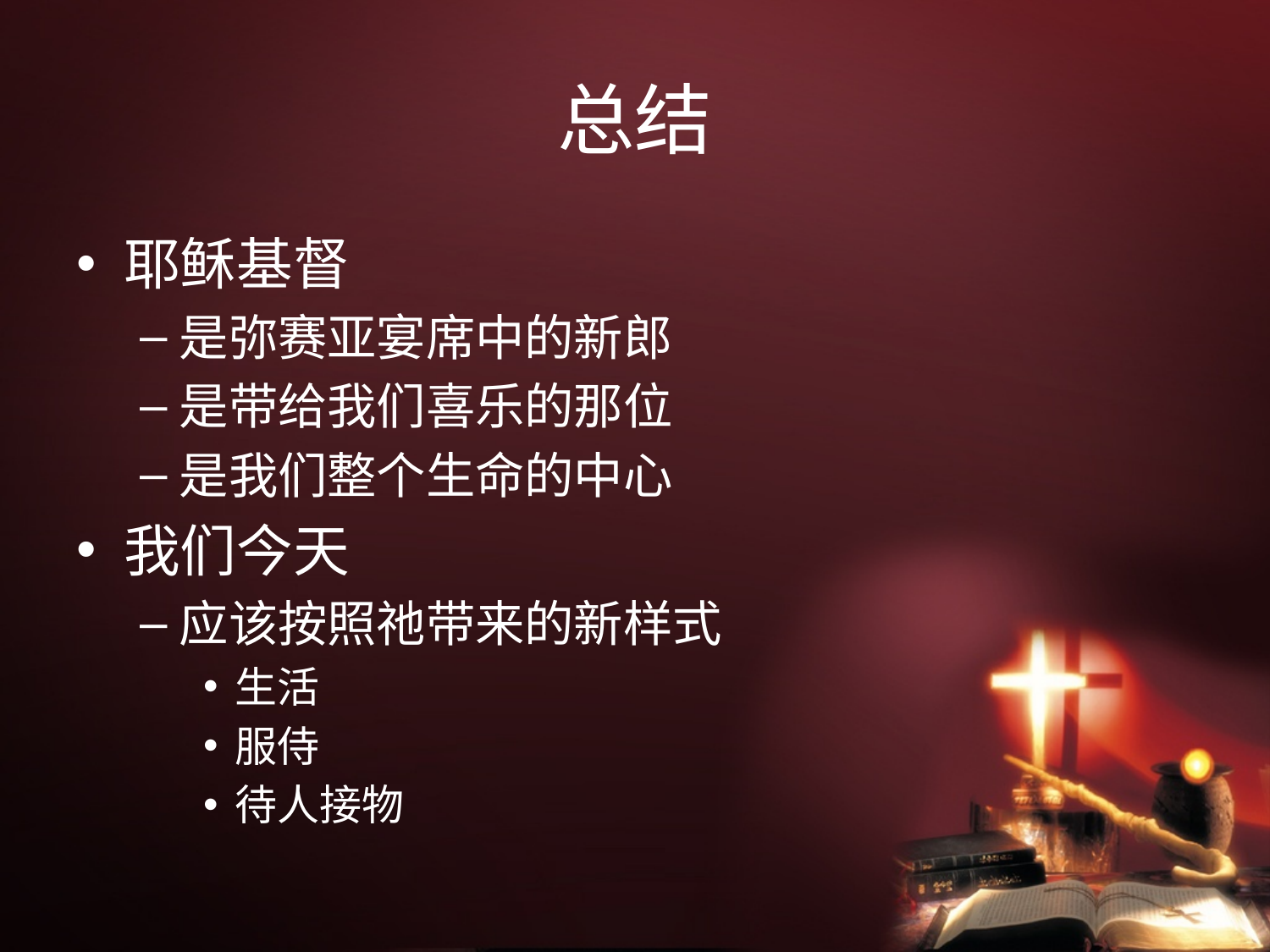

# 总结
耶稣基督
是弥赛亚宴席中的新郎
是带给我们喜乐的那位
是我们整个生命的中心
我们今天
应该按照祂带来的新样式
生活
服侍
待人接物